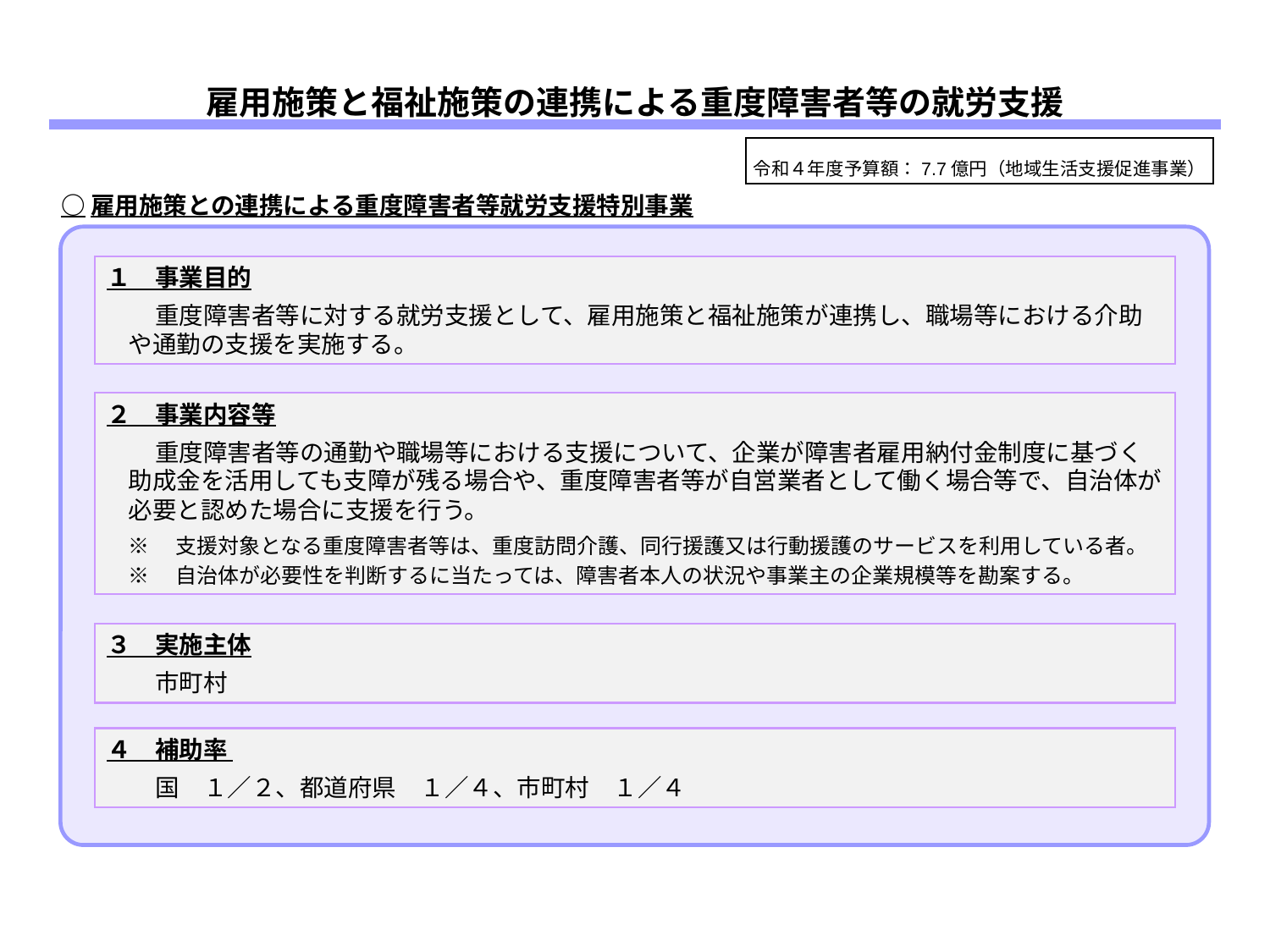

# 雇用施策と福祉施策の連携による重度障害者等の就労支援
令和４年度予算額：7.7億円（地域生活支援促進事業）
○雇用施策との連携による重度障害者等就労支援特別事業

１　事業目的
　　重度障害者等に対する就労支援として、雇用施策と福祉施策が連携し、職場等における介助や通勤の支援を実施する。
２　事業内容等
　　重度障害者等の通勤や職場等における支援について、企業が障害者雇用納付金制度に基づく助成金を活用しても支障が残る場合や、重度障害者等が自営業者として働く場合等で、自治体が必要と認めた場合に支援を行う。
※　支援対象となる重度障害者等は、重度訪問介護、同行援護又は行動援護のサービスを利用している者。
※　自治体が必要性を判断するに当たっては、障害者本人の状況や事業主の企業規模等を勘案する。
３　実施主体
　　市町村
４　補助率
　　国　１／２、都道府県　１／４、市町村　１／４